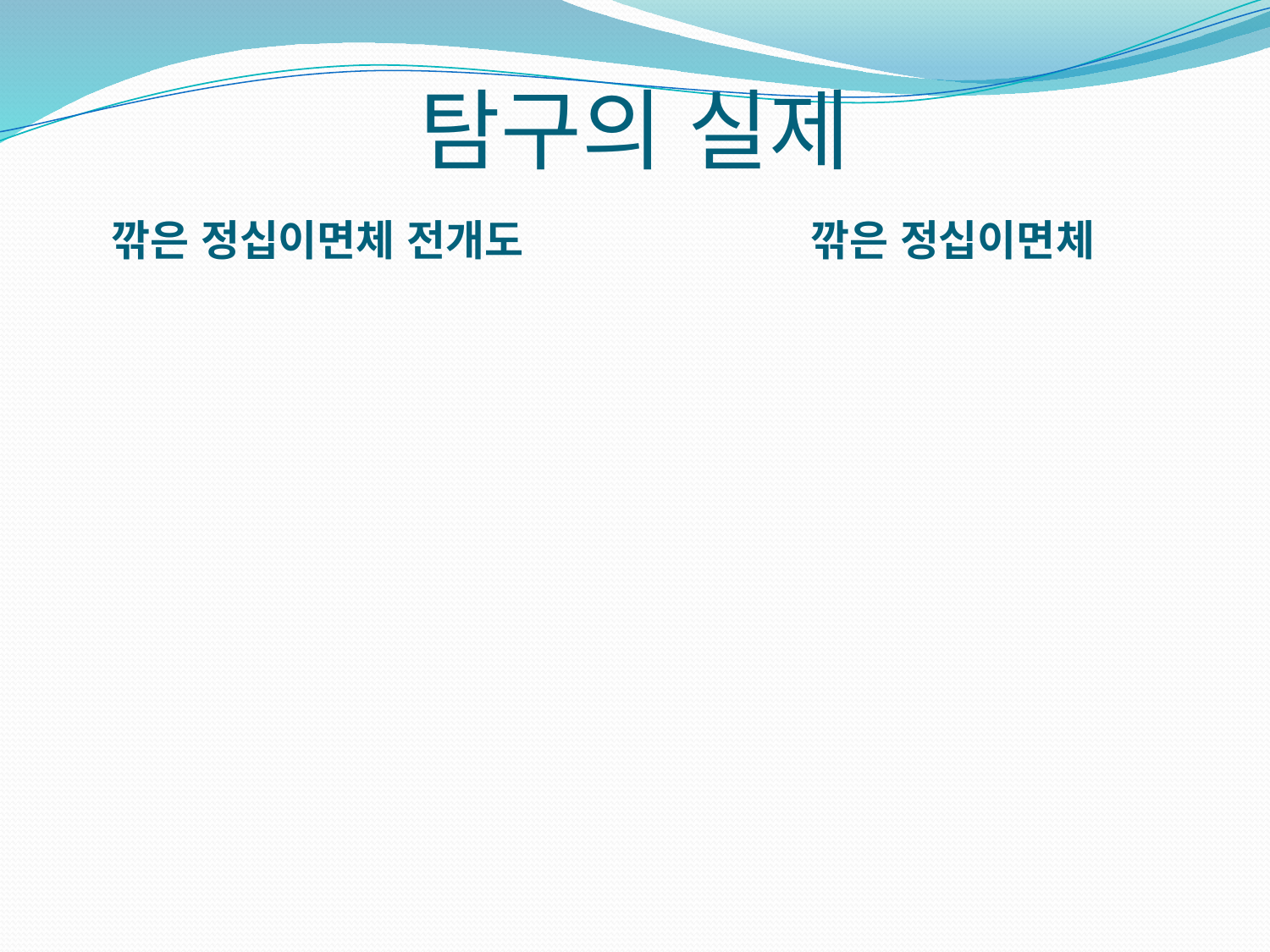

# 탐구의 실제
깎은 정십이면체 전개도
깎은 정십이면체